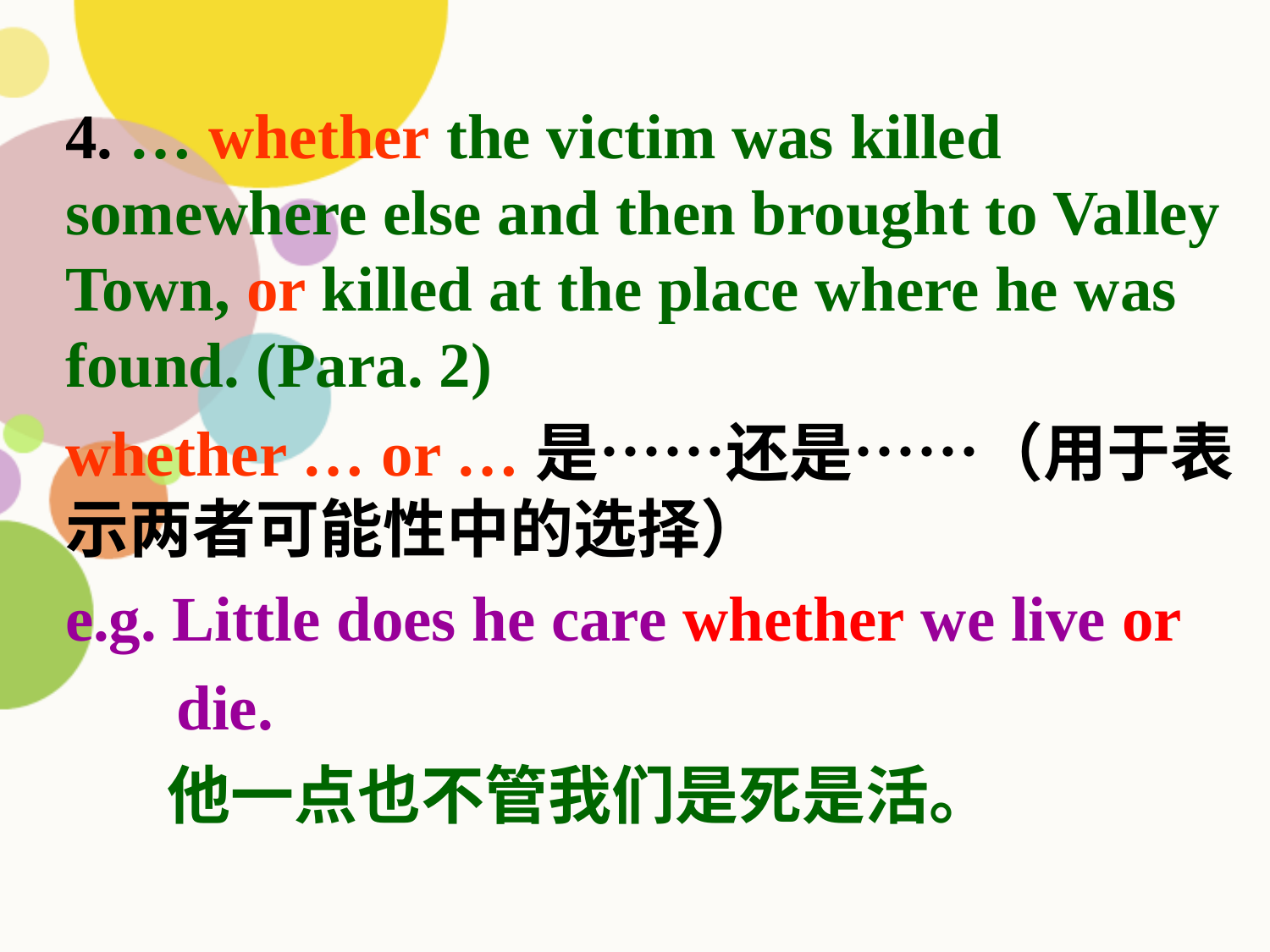

4. … whether the victim was killed somewhere else and then brought to Valley Town, or killed at the place where he was found. (Para. 2)
whether … or …是……还是……（用于表示两者可能性中的选择）
e.g. Little does he care whether we live or
       die.
      他一点也不管我们是死是活。